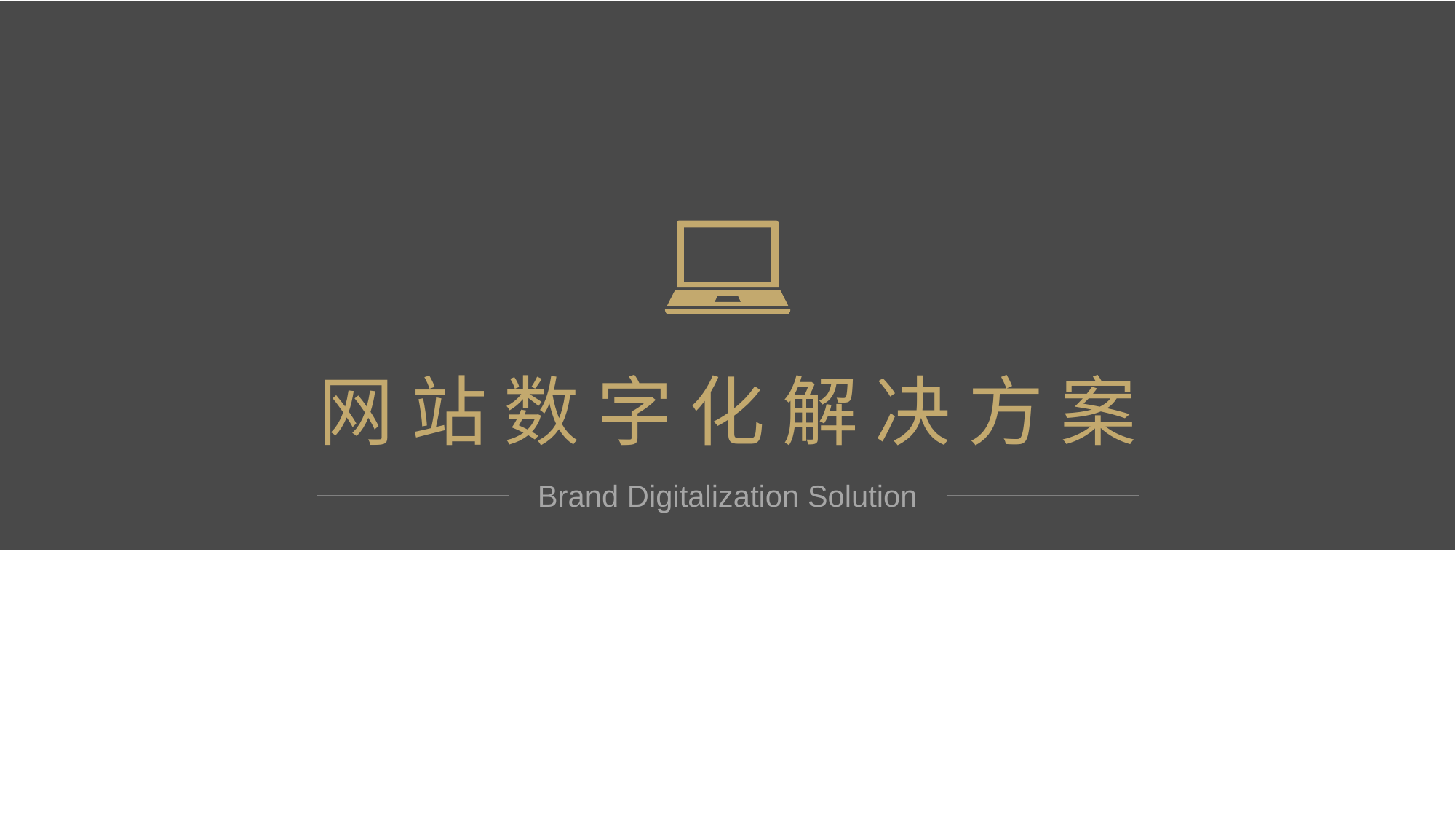

网 站 数 字 化 解 决 方 案
Brand Digitalization Solution